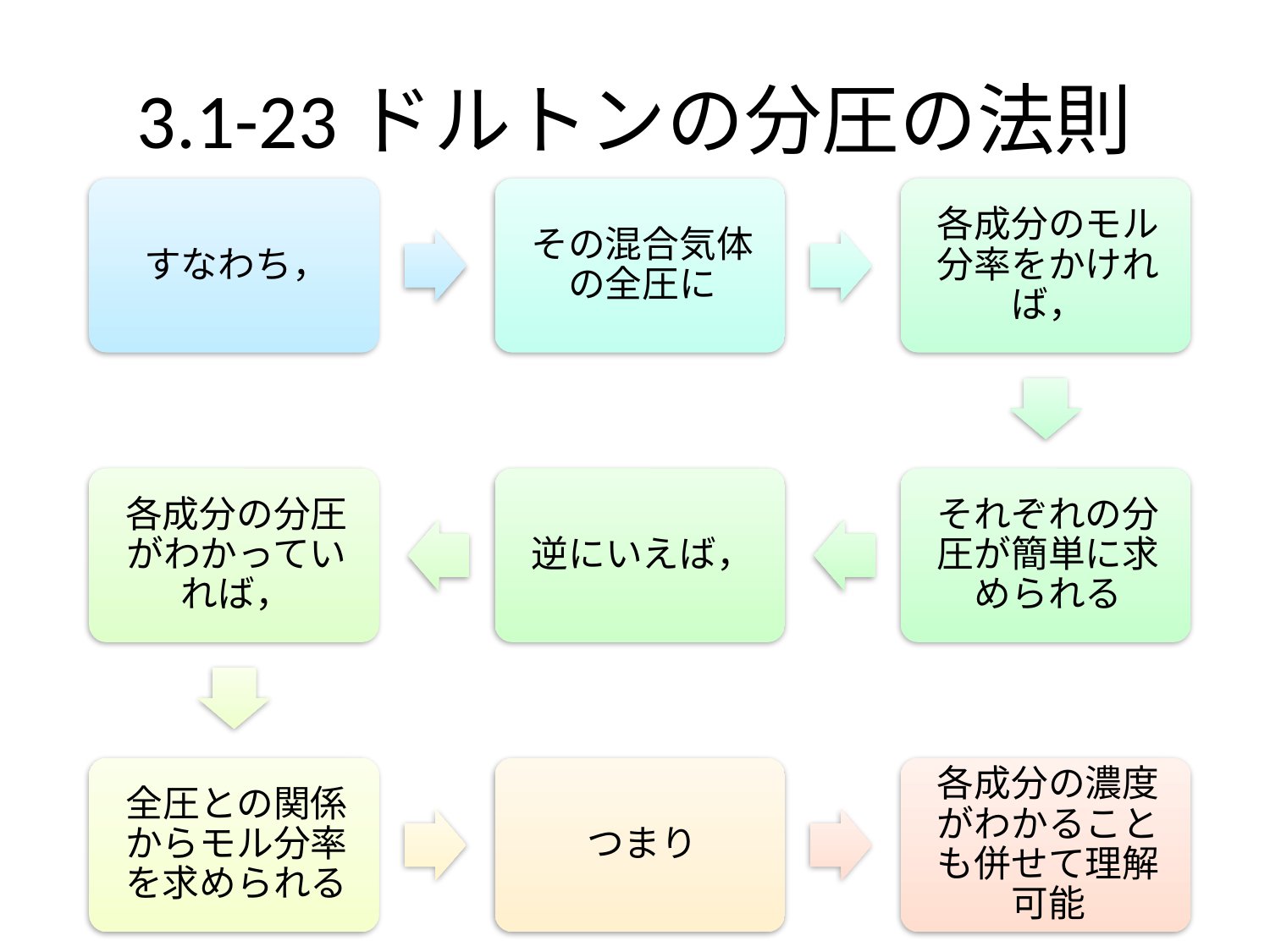

# 3.1-23ドルトンの分圧の法則
すなわち，

その混合気体の全圧に

各成分のモル分率をかければ，

それぞれの分圧が簡単に求められる

逆にいえば，

各成分の分圧がわかっていれば，

全圧との関係からモル分率を求められる

つまり

各成分の濃度がわかることも併せて理解可能